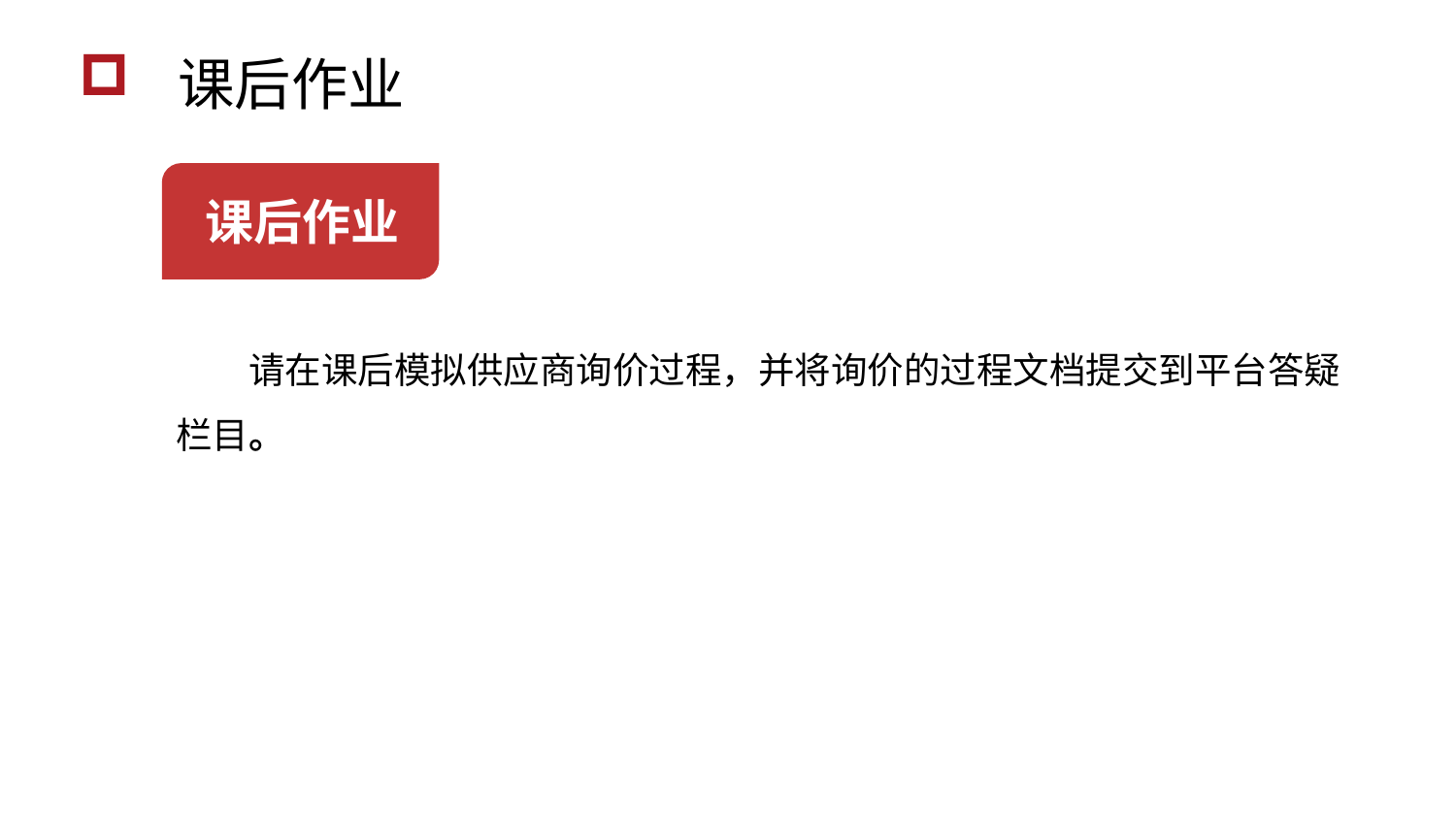

课后作业

课后作业
请在课后模拟供应商询价过程，并将询价的过程文档提交到平台答疑栏目。